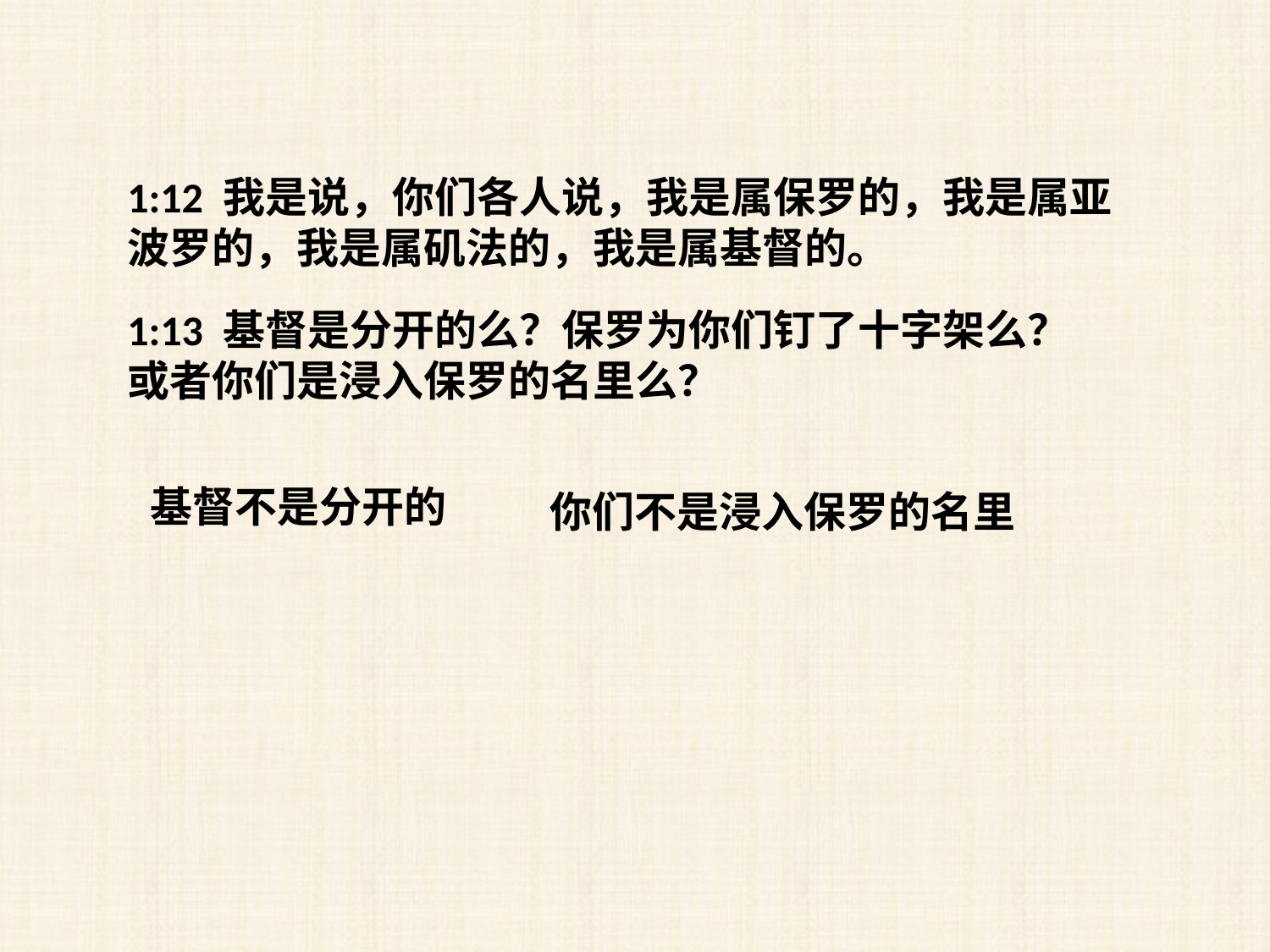

1:12 我是说，你们各人说，我是属保罗的，我是属亚波罗的，我是属矶法的，我是属基督的。
1:13 基督是分开的么？保罗为你们钉了十字架么？或者你们是浸入保罗的名里么？
基督不是分开的
你们不是浸入保罗的名里